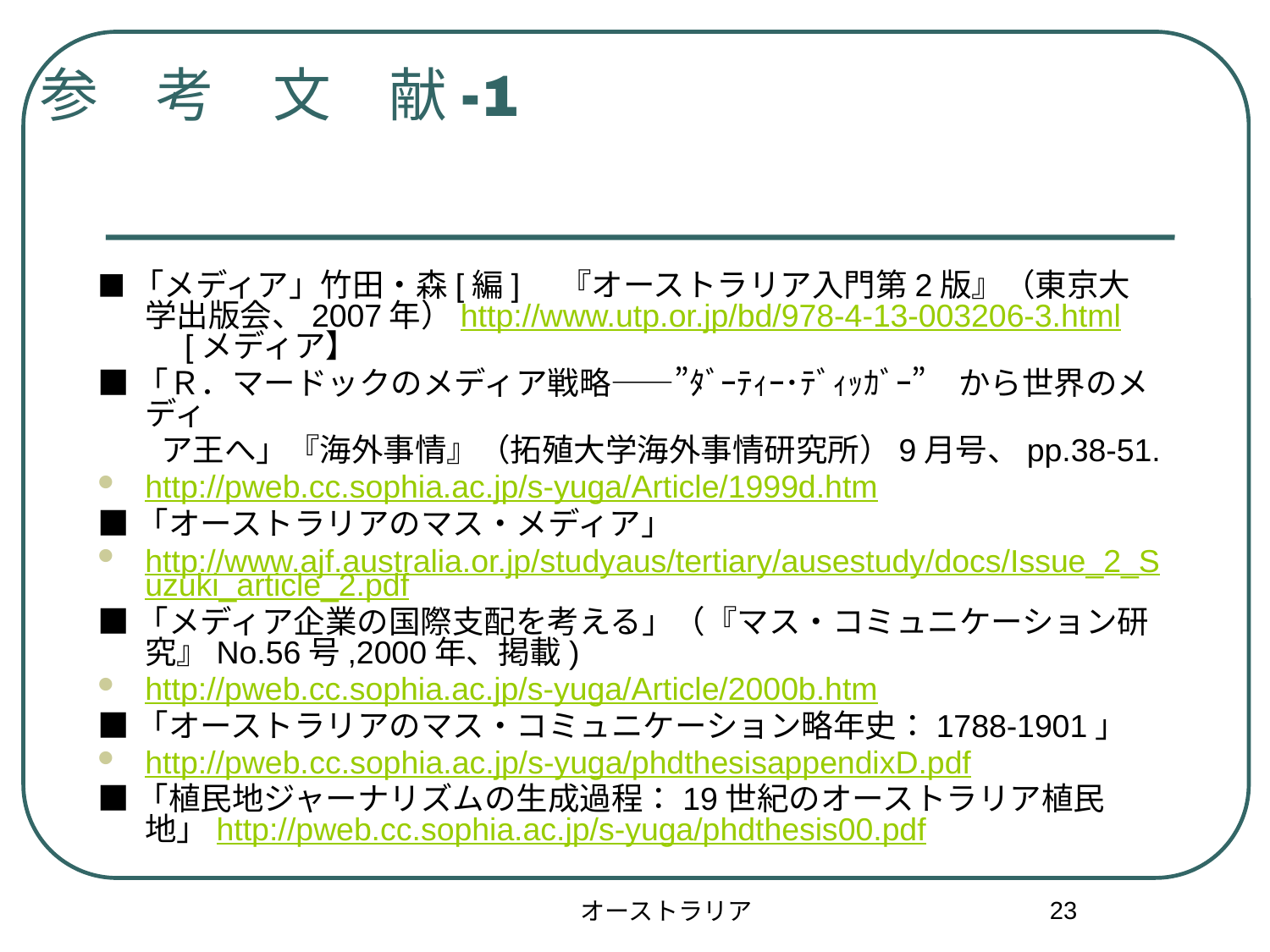

# 参　考　文　献-1
■「メディア」竹田・森[編]　『オーストラリア入門第2版』（東京大学出版会、2007年）http://www.utp.or.jp/bd/978-4-13-003206-3.html　　[メディア】
■「Ｒ．マードックのメディア戦略――”ﾀﾞｰﾃｨｰ･ﾃﾞｨｯｶﾞｰ”　から世界のメディ
　　ア王へ」『海外事情』（拓殖大学海外事情研究所）9月号、pp.38-51.
http://pweb.cc.sophia.ac.jp/s-yuga/Article/1999d.htm
■「オーストラリアのマス・メディア」
http://www.ajf.australia.or.jp/studyaus/tertiary/ausestudy/docs/Issue_2_Suzuki_article_2.pdf
■「メディア企業の国際支配を考える」（『マス・コミュニケーション研究』No.56号,2000年、掲載)
http://pweb.cc.sophia.ac.jp/s-yuga/Article/2000b.htm
■「オーストラリアのマス・コミュニケーション略年史：1788-1901」
http://pweb.cc.sophia.ac.jp/s-yuga/phdthesisappendixD.pdf
■「植民地ジャーナリズムの生成過程：19世紀のオーストラリア植民地」http://pweb.cc.sophia.ac.jp/s-yuga/phdthesis00.pdf

23
オーストラリア